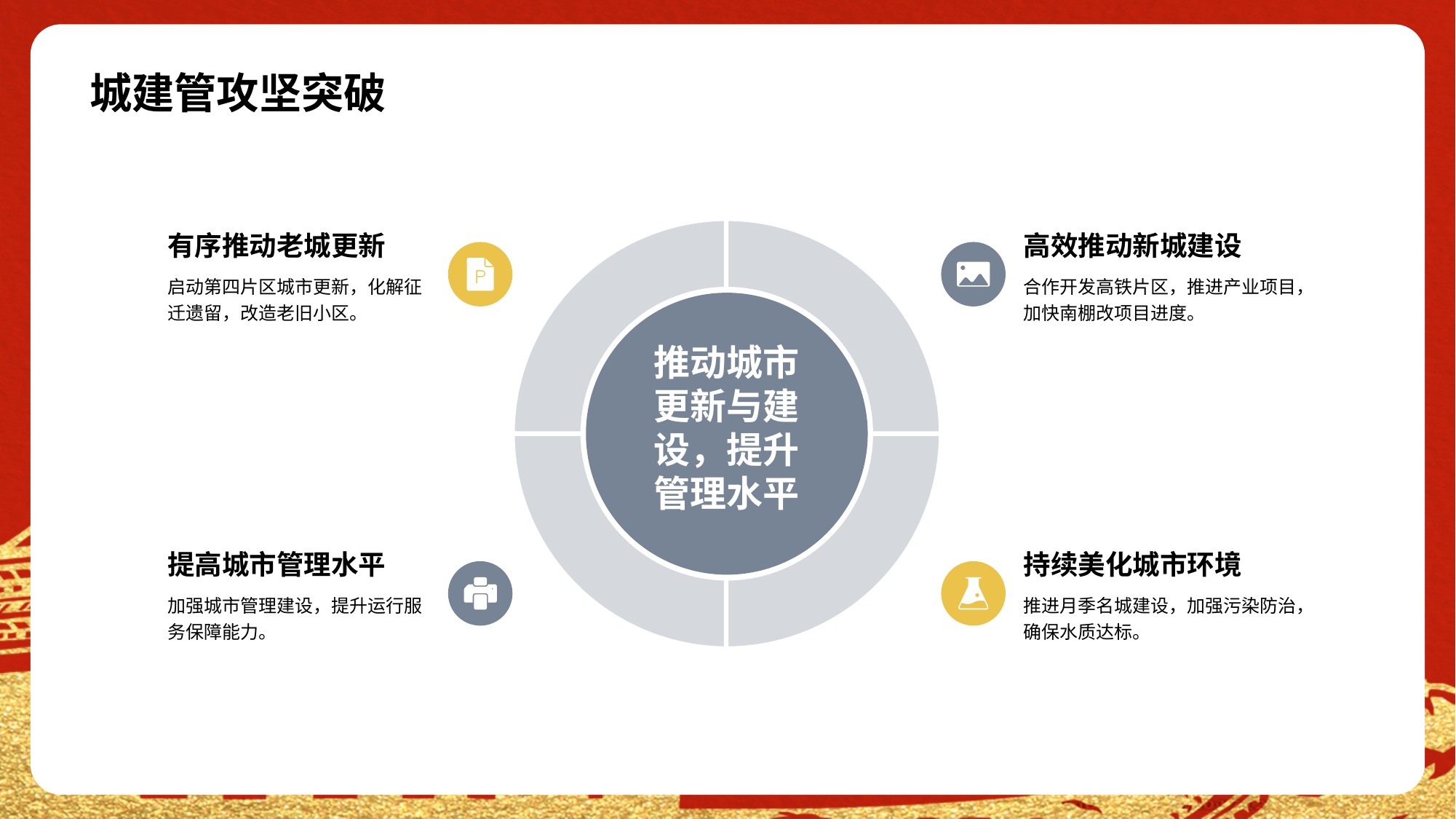

# 城建管攻坚突破
有序推动老城更新
启动第四片区城市更新，化解征迁遗留，改造老旧小区。

高效推动新城建设
合作开发高铁片区，推进产业项目，加快南棚改项目进度。

提高城市管理水平
加强城市管理建设，提升运行服务保障能力。

持续美化城市环境
推进月季名城建设，加强污染防治，确保水质达标。

推动城市更新与建设，提升管理水平